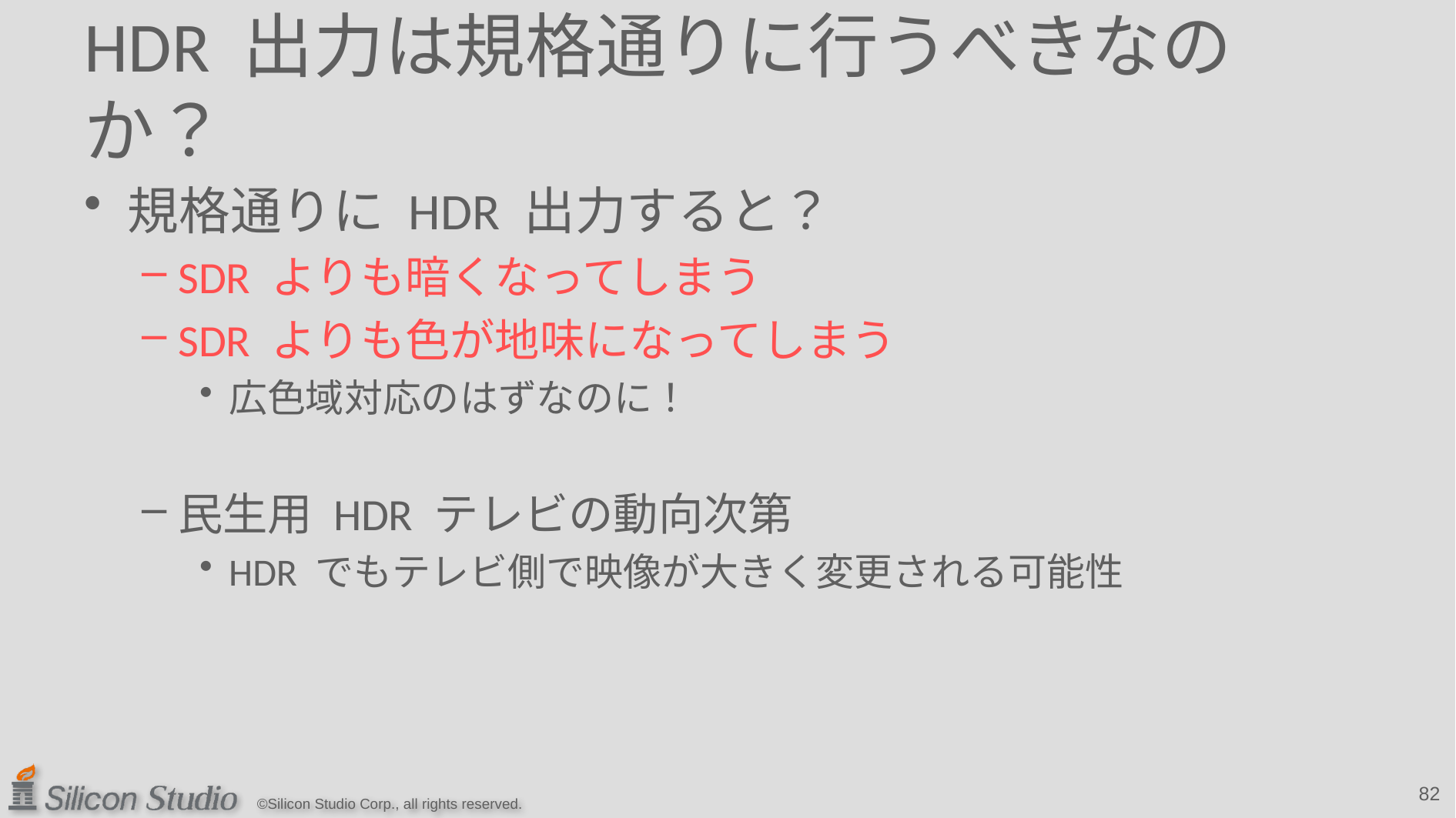

# HDR 出力は規格通りに行うべきなのか？
規格通りに HDR 出力すると？
SDR よりも暗くなってしまう
SDR よりも色が地味になってしまう
広色域対応のはずなのに！

民生用 HDR テレビの動向次第
HDR でもテレビ側で映像が大きく変更される可能性
82